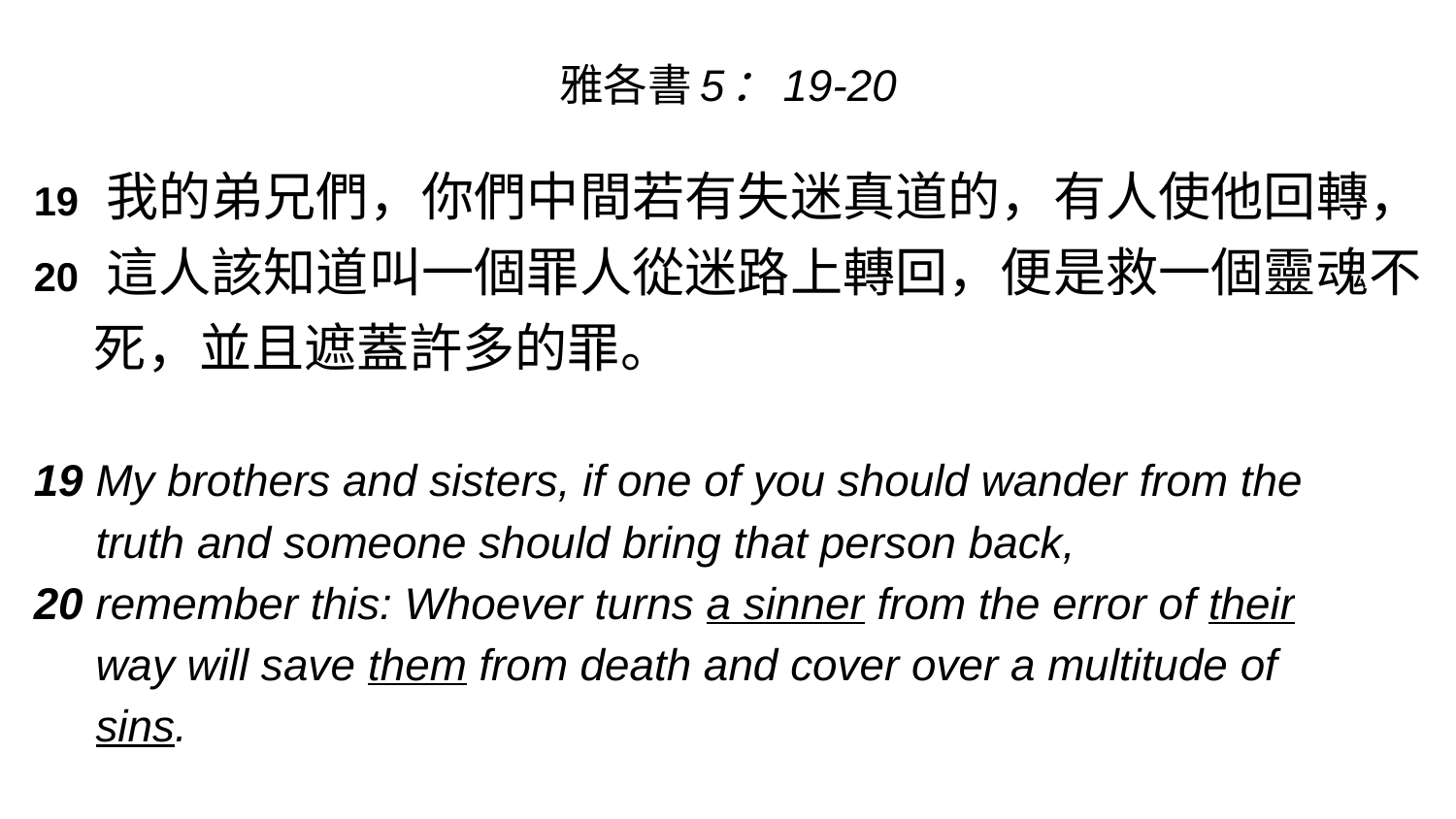

# 雅各書5：19-20
19 我的弟兄們，你們中間若有失迷真道的，有人使他回轉，
20 這人該知道叫一個罪人從迷路上轉回，便是救一個靈魂不
    死，並且遮蓋許多的罪。

19 My brothers and sisters, if one of you should wander from the
     truth and someone should bring that person back,
20 remember this: Whoever turns a sinner from the error of their
     way will save them from death and cover over a multitude of
     sins.